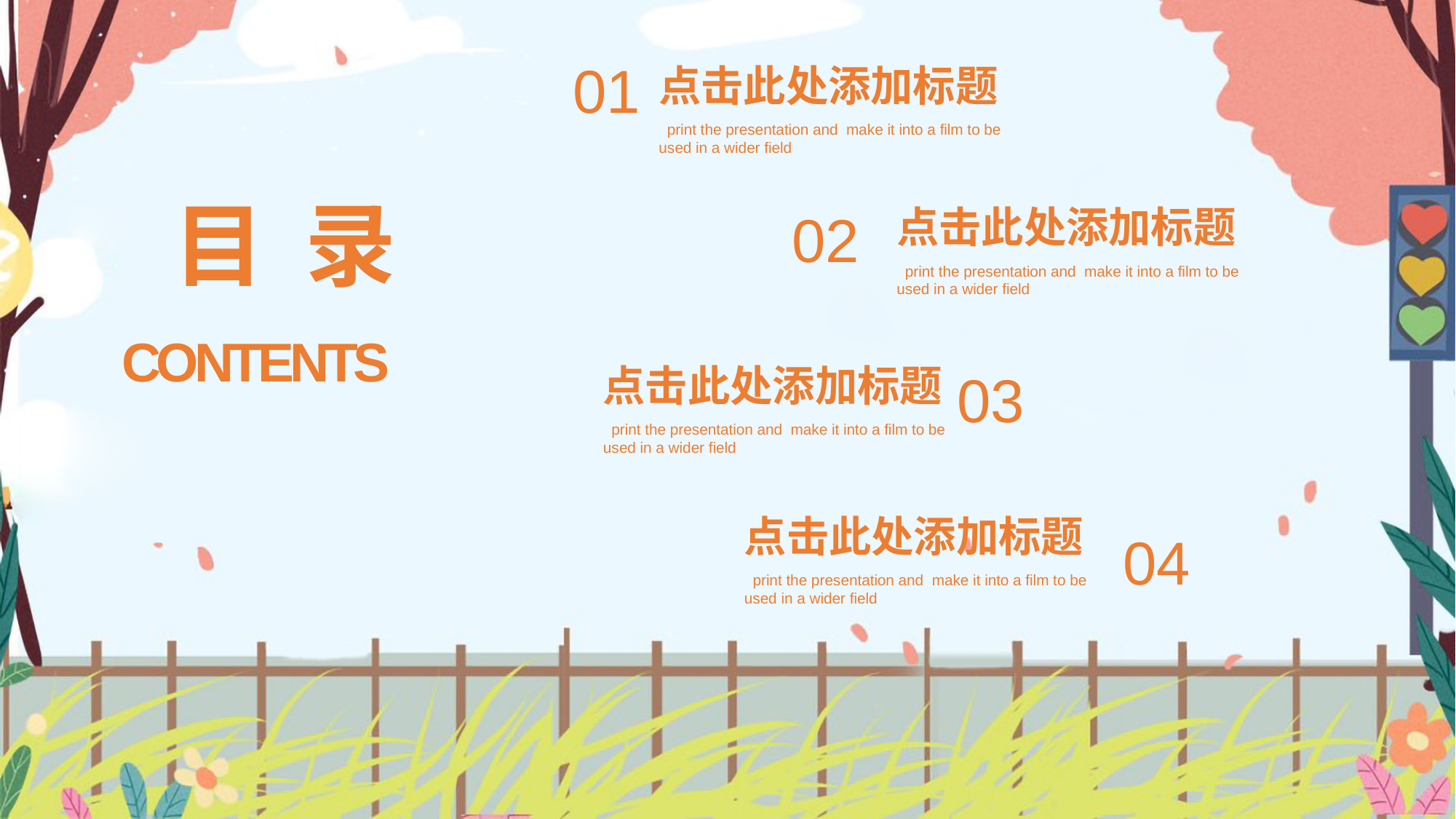

01
点击此处添加标题
  print the presentation and  make it into a film to be used in a wider field
目  录
点击此处添加标题
02
  print the presentation and  make it into a film to be used in a wider field
CONTENTS
点击此处添加标题
03
  print the presentation and  make it into a film to be used in a wider field
点击此处添加标题
04
  print the presentation and  make it into a film to be used in a wider field